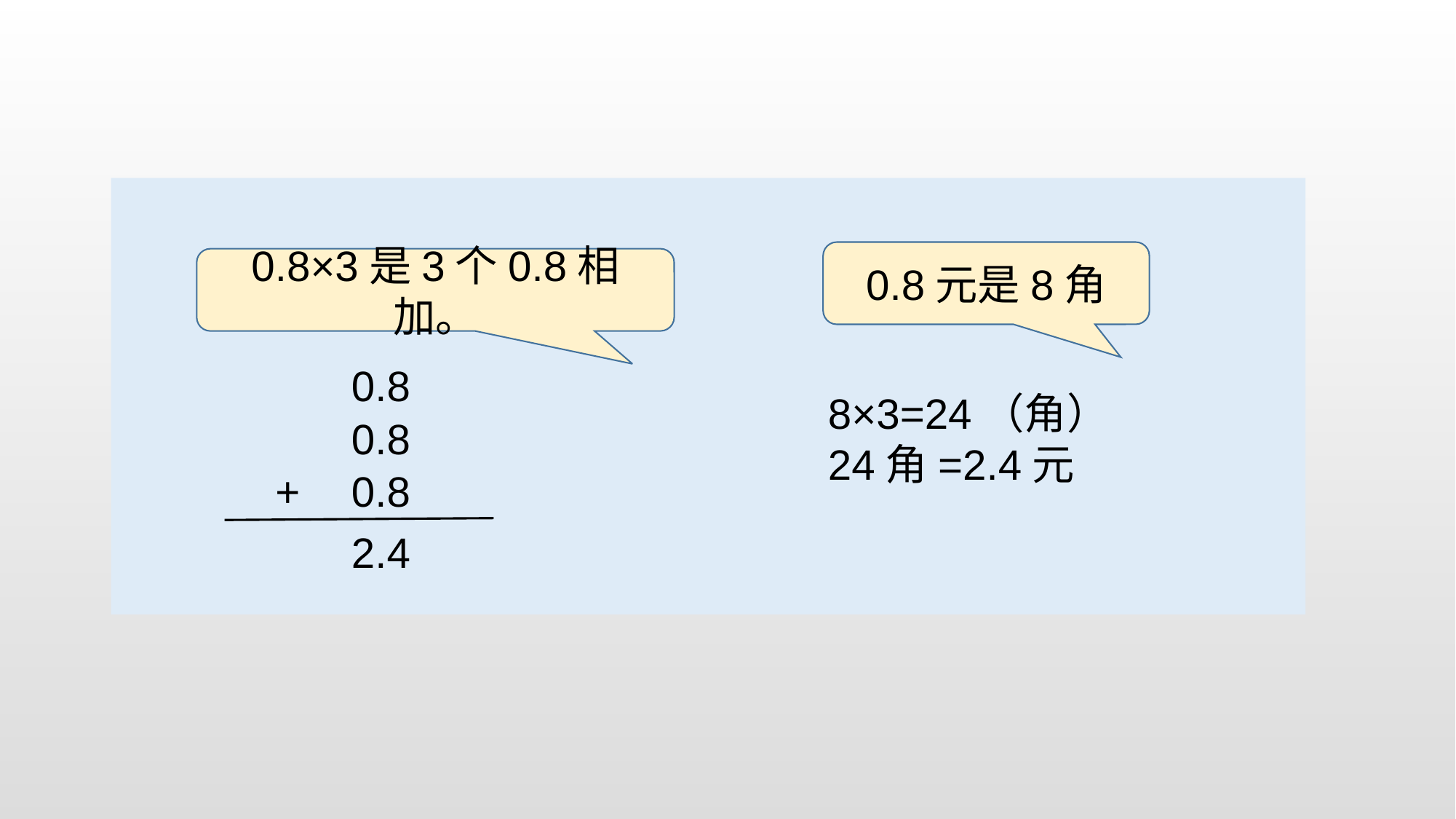

0.8元是8角
0.8×3是3个0.8相加。
0.8
8×3=24（角）
24角=2.4元
0.8
+
0.8
2.4